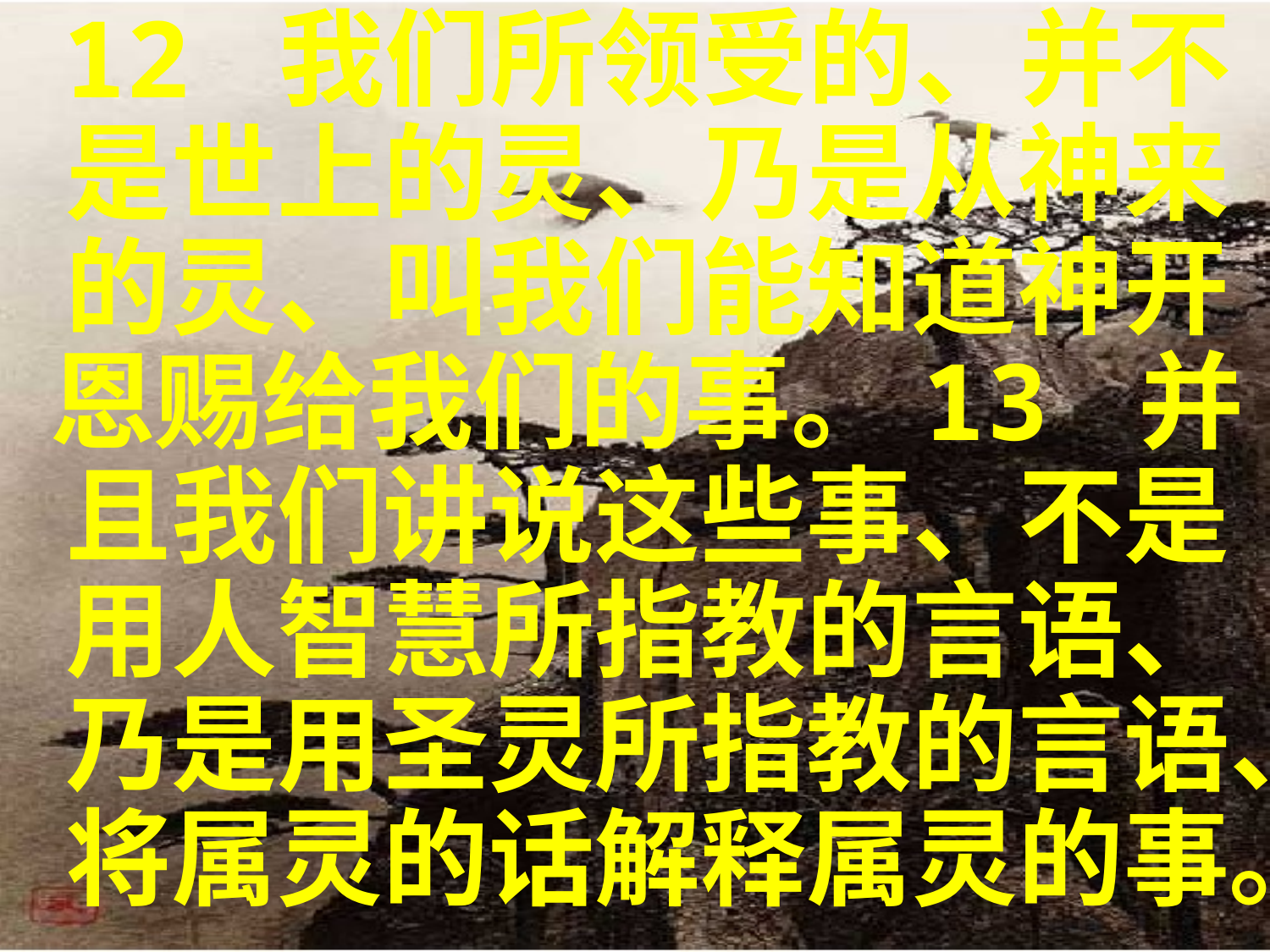

12 我们所领受的、并不是世上的灵、乃是从神来的灵、叫我们能知道神开恩赐给我们的事。13 并且我们讲说这些事、不是用人智慧所指教的言语、乃是用圣灵所指教的言语、将属灵的话解释属灵的事。